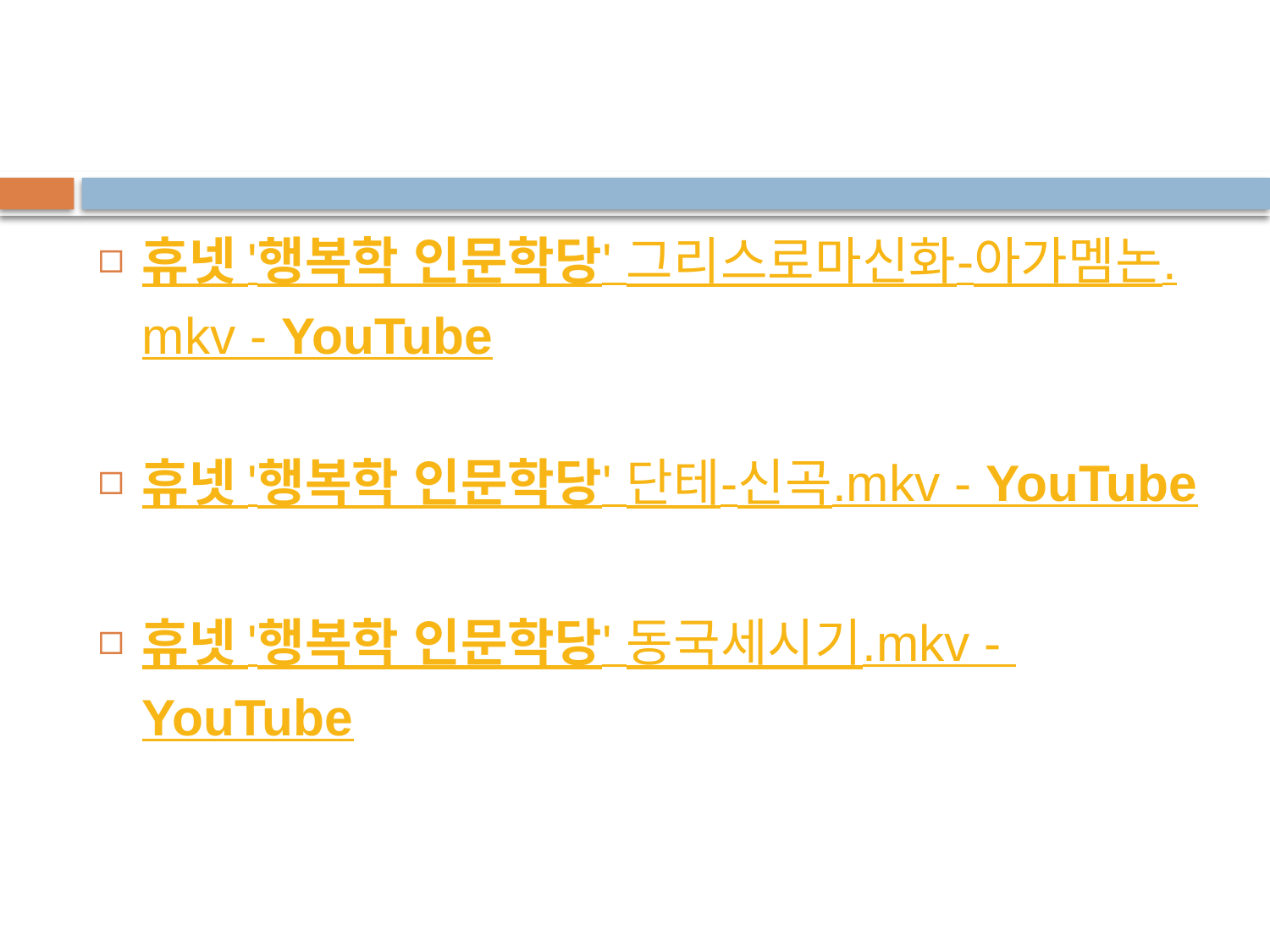

#
휴넷 '행복학 인문학당' 그리스로마신화-아가멤논.mkv - YouTube

휴넷 '행복학 인문학당' 단테-신곡.mkv - YouTube

휴넷 '행복학 인문학당' 동국세시기.mkv - YouTube